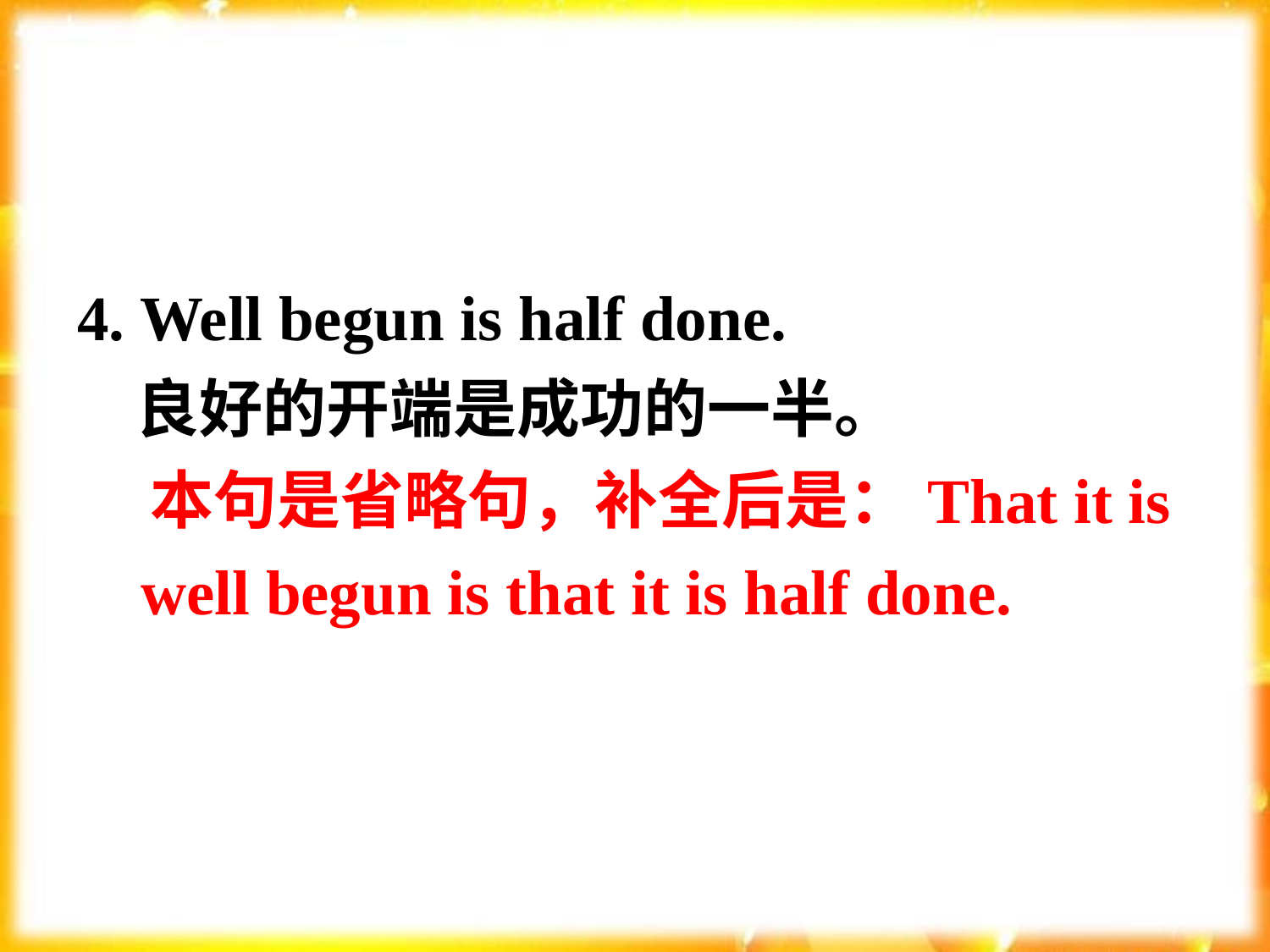

4. Well begun is half done.
   良好的开端是成功的一半。
    本句是省略句，补全后是：That it is
    well begun is that it is half done.